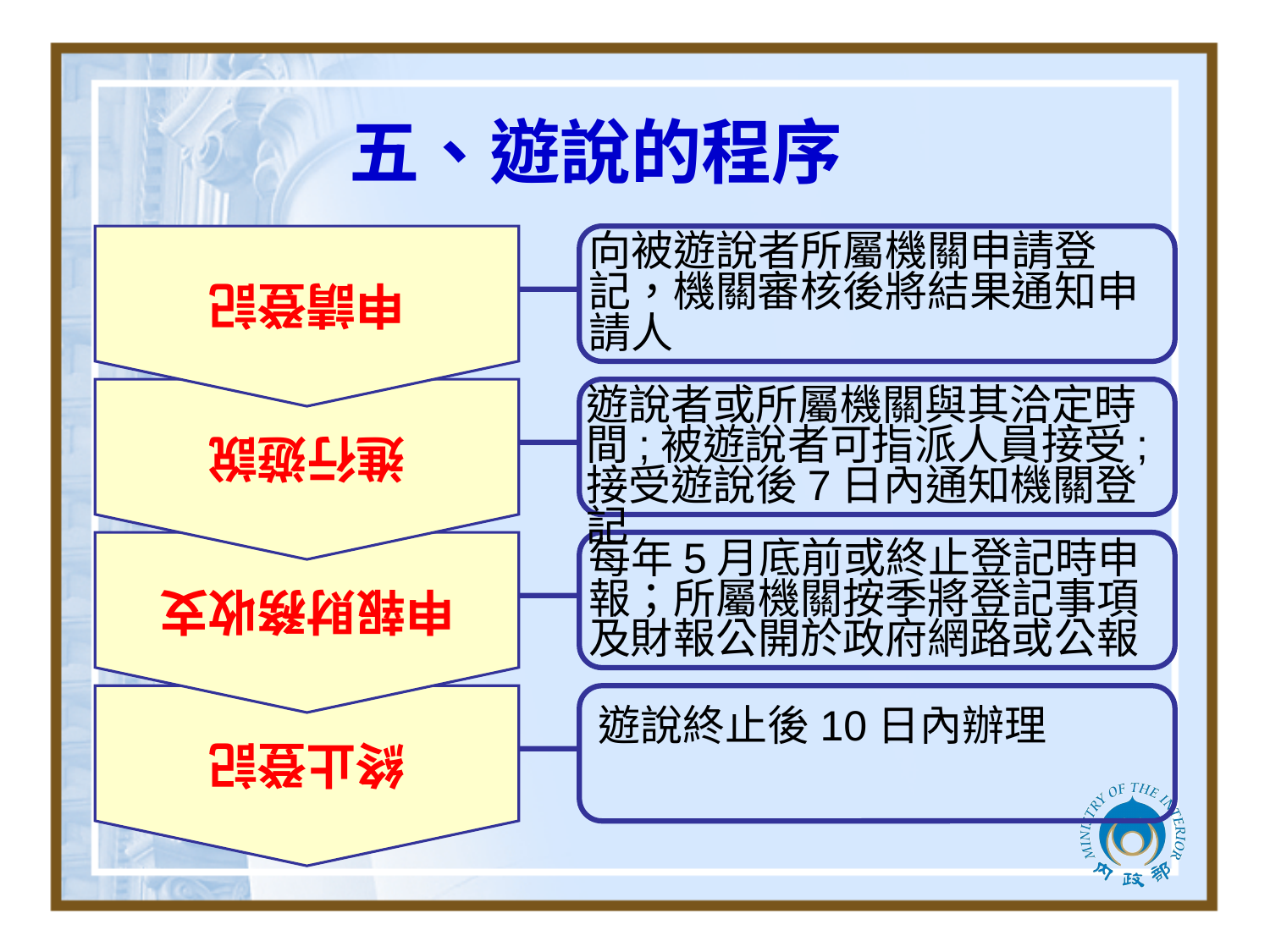

# 五、遊說的程序
申請登記
向被遊說者所屬機關申請登記，機關審核後將結果通知申請人

進行遊說
遊說者或所屬機關與其洽定時間;被遊說者可指派人員接受;接受遊說後7日內通知機關登記

申報財務收支
每年5月底前或終止登記時申報；所屬機關按季將登記事項及財報公開於政府網路或公報

終止登記
遊說終止後10日內辦理